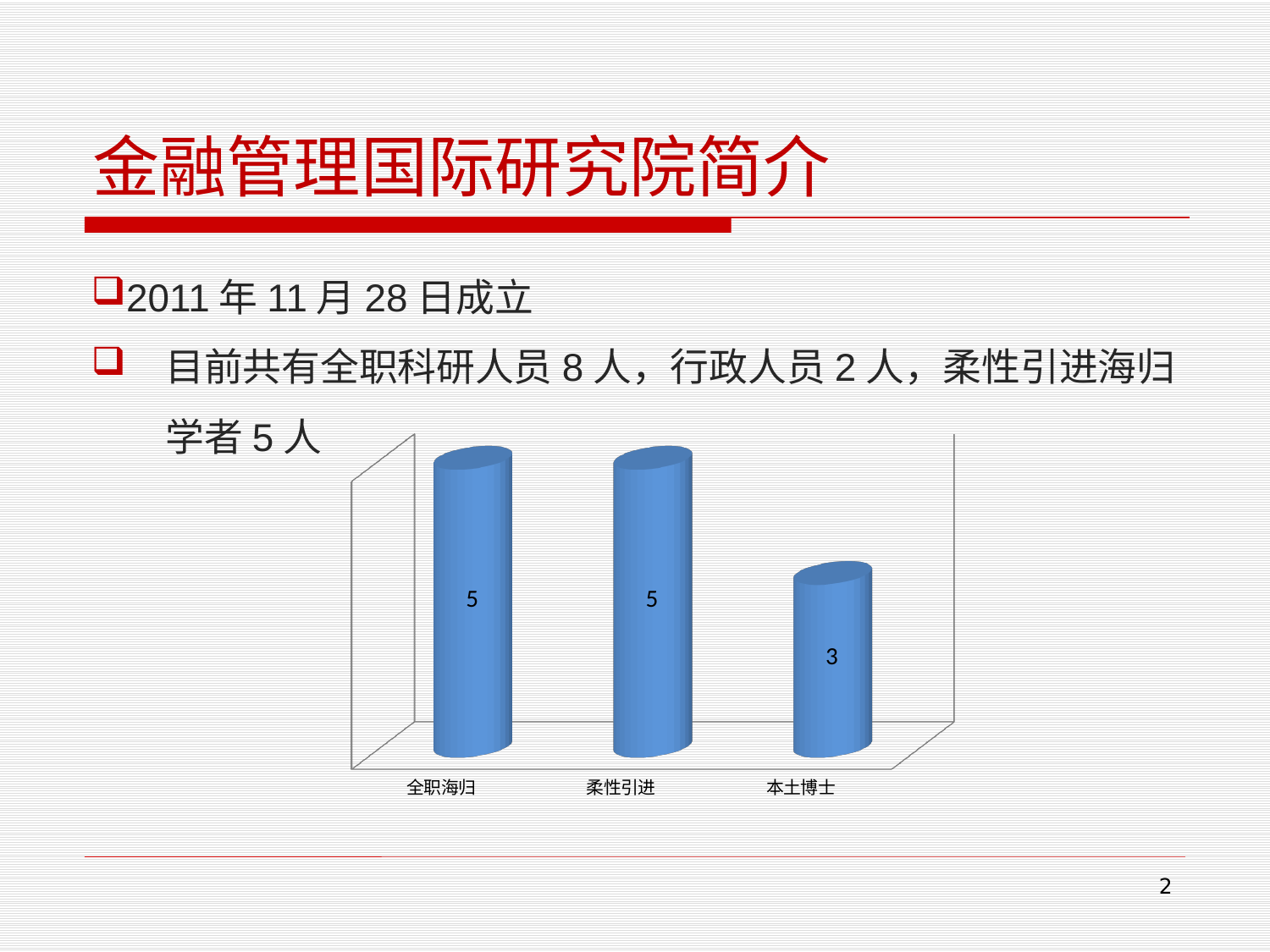

# 金融管理国际研究院简介
2011年11月28日成立
目前共有全职科研人员8人，行政人员2人，柔性引进海归学者5人

[unsupported chart]

2